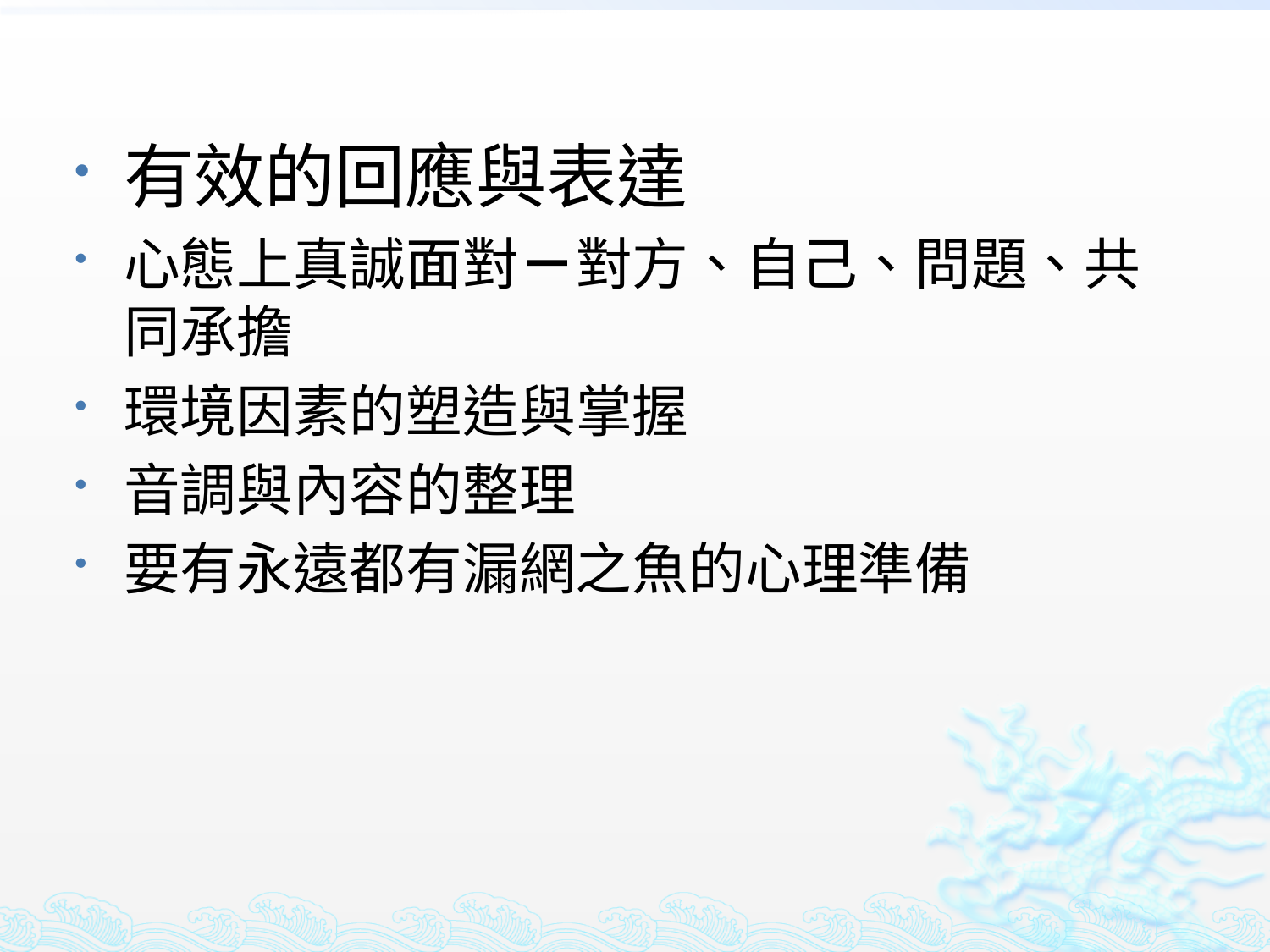

#
有效的回應與表達
心態上真誠面對－對方、自己、問題、共同承擔
環境因素的塑造與掌握
音調與內容的整理
要有永遠都有漏網之魚的心理準備